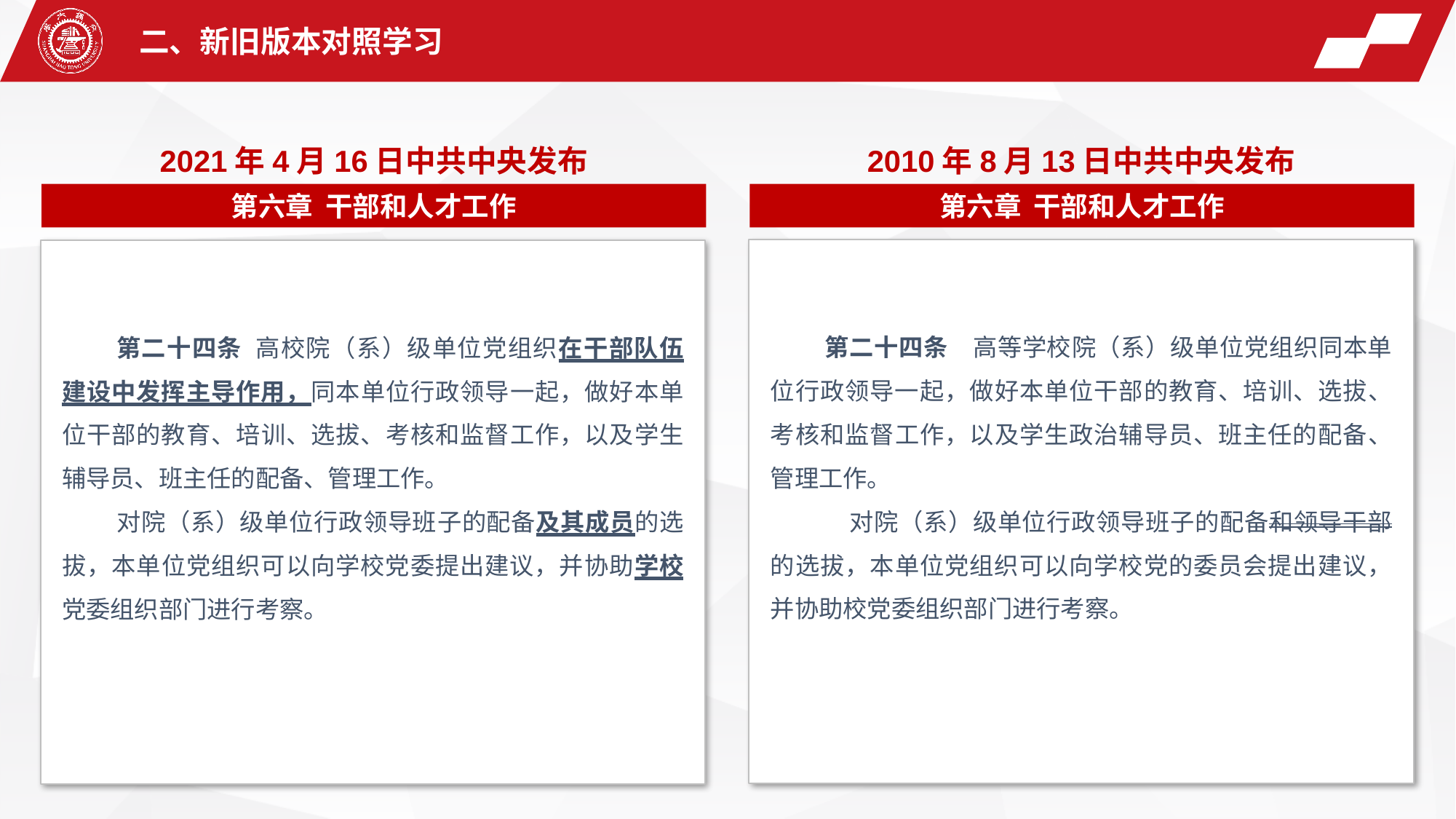

二、新旧版本对照学习
2021年4月16日中共中央发布
2010年8月13日中共中央发布
第六章  干部和人才工作
第六章  干部和人才工作

第二十四条　高等学校院（系）级单位党组织同本单位行政领导一起，做好本单位干部的教育、培训、选拔、考核和监督工作，以及学生政治辅导员、班主任的配备、管理工作。
   对院（系）级单位行政领导班子的配备和领导干部的选拔，本单位党组织可以向学校党的委员会提出建议，并协助校党委组织部门进行考察。

第二十四条  高校院（系）级单位党组织在干部队伍建设中发挥主导作用，同本单位行政领导一起，做好本单位干部的教育、培训、选拔、考核和监督工作，以及学生辅导员、班主任的配备、管理工作。
对院（系）级单位行政领导班子的配备及其成员的选拔，本单位党组织可以向学校党委提出建议，并协助学校党委组织部门进行考察。